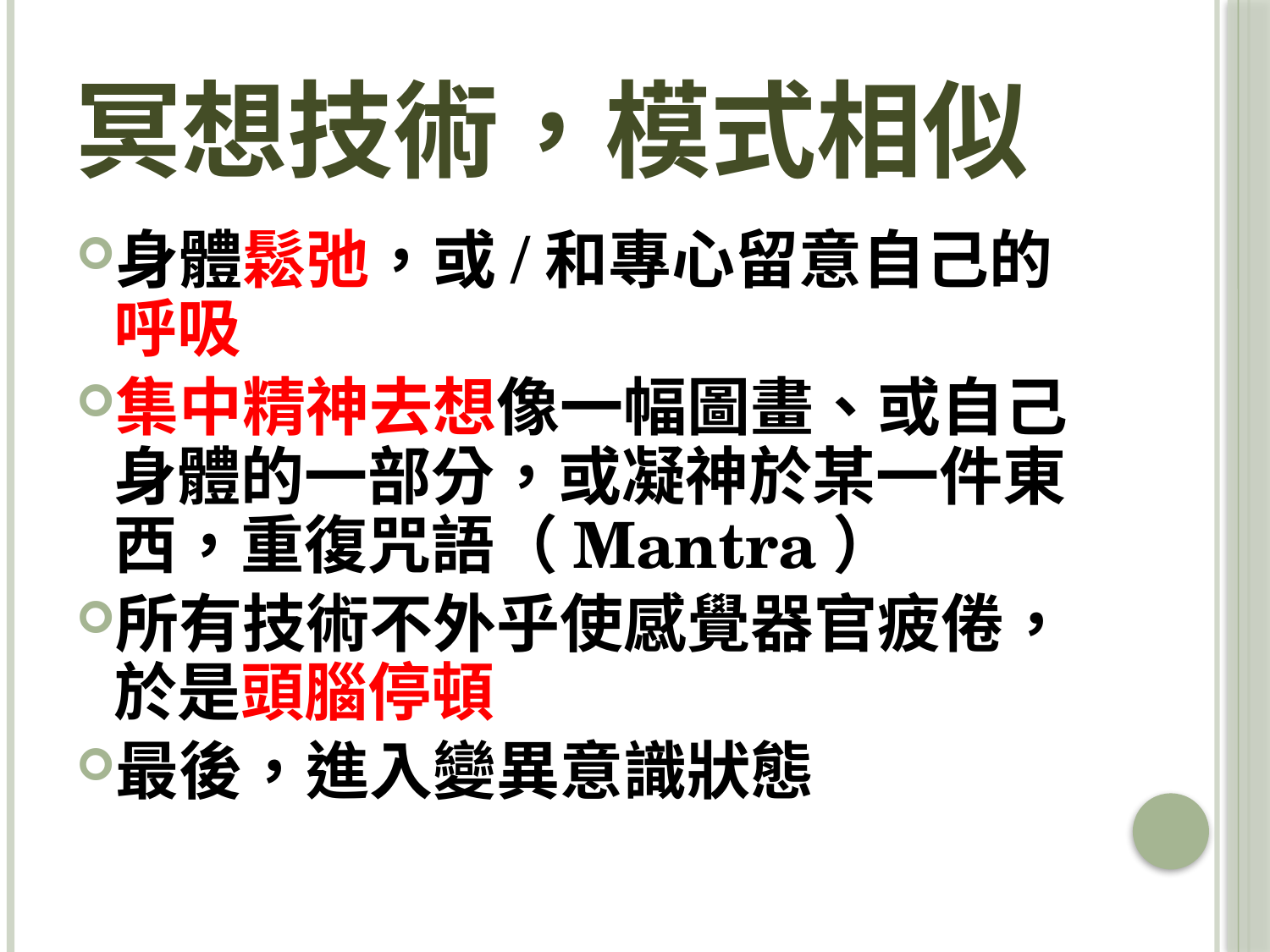

# 冥想技術，模式相似
身體鬆弛，或/和專心留意自己的呼吸
集中精神去想像一幅圖畫、或自己身體的一部分，或凝神於某一件東西，重復咒語（Mantra）
所有技術不外乎使感覺器官疲倦，於是頭腦停頓
最後，進入變異意識狀態